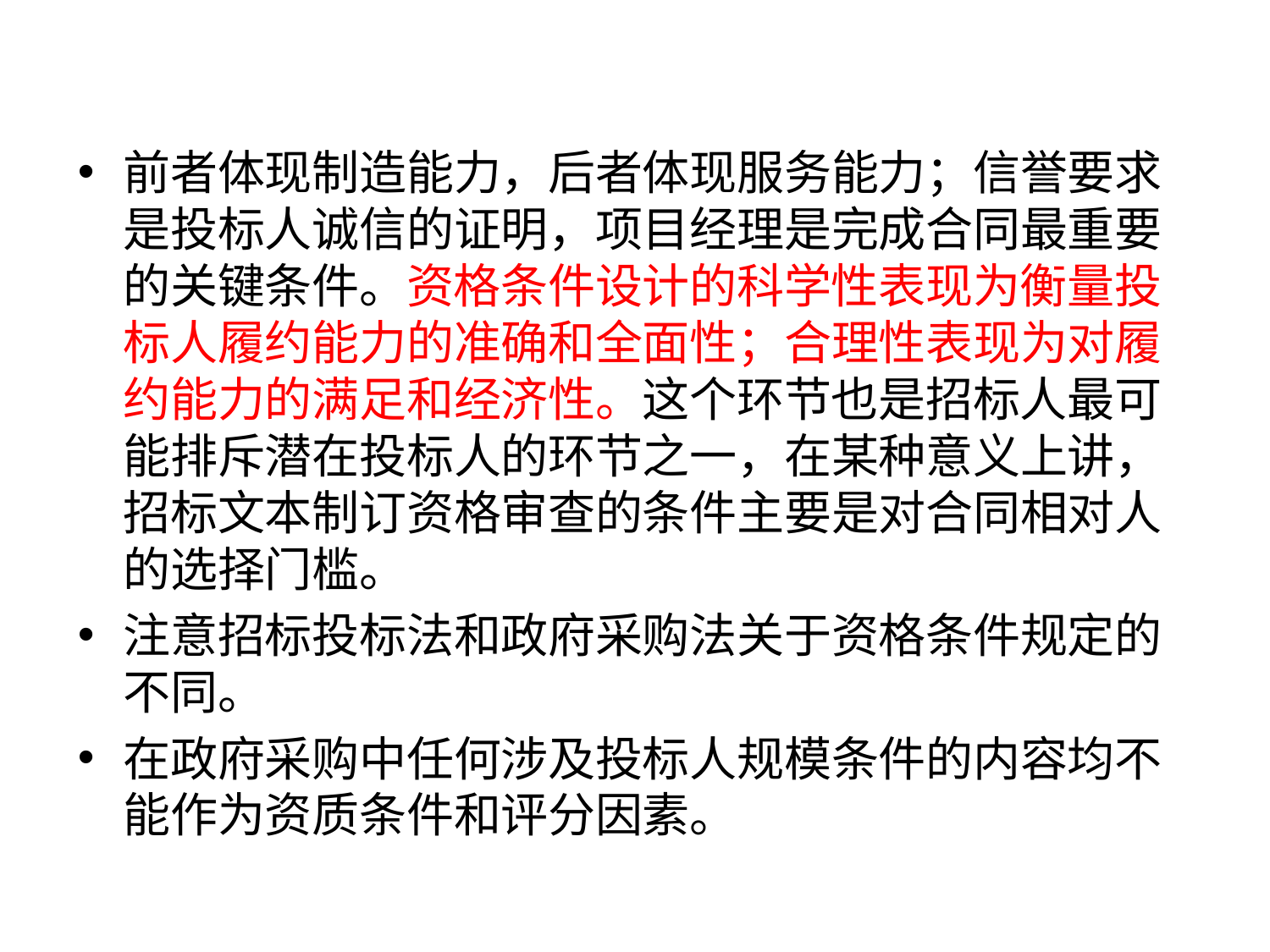

前者体现制造能力，后者体现服务能力；信誉要求是投标人诚信的证明，项目经理是完成合同最重要的关键条件。资格条件设计的科学性表现为衡量投标人履约能力的准确和全面性；合理性表现为对履约能力的满足和经济性。这个环节也是招标人最可能排斥潜在投标人的环节之一，在某种意义上讲，招标文本制订资格审查的条件主要是对合同相对人的选择门槛。
注意招标投标法和政府采购法关于资格条件规定的不同。
在政府采购中任何涉及投标人规模条件的内容均不能作为资质条件和评分因素。